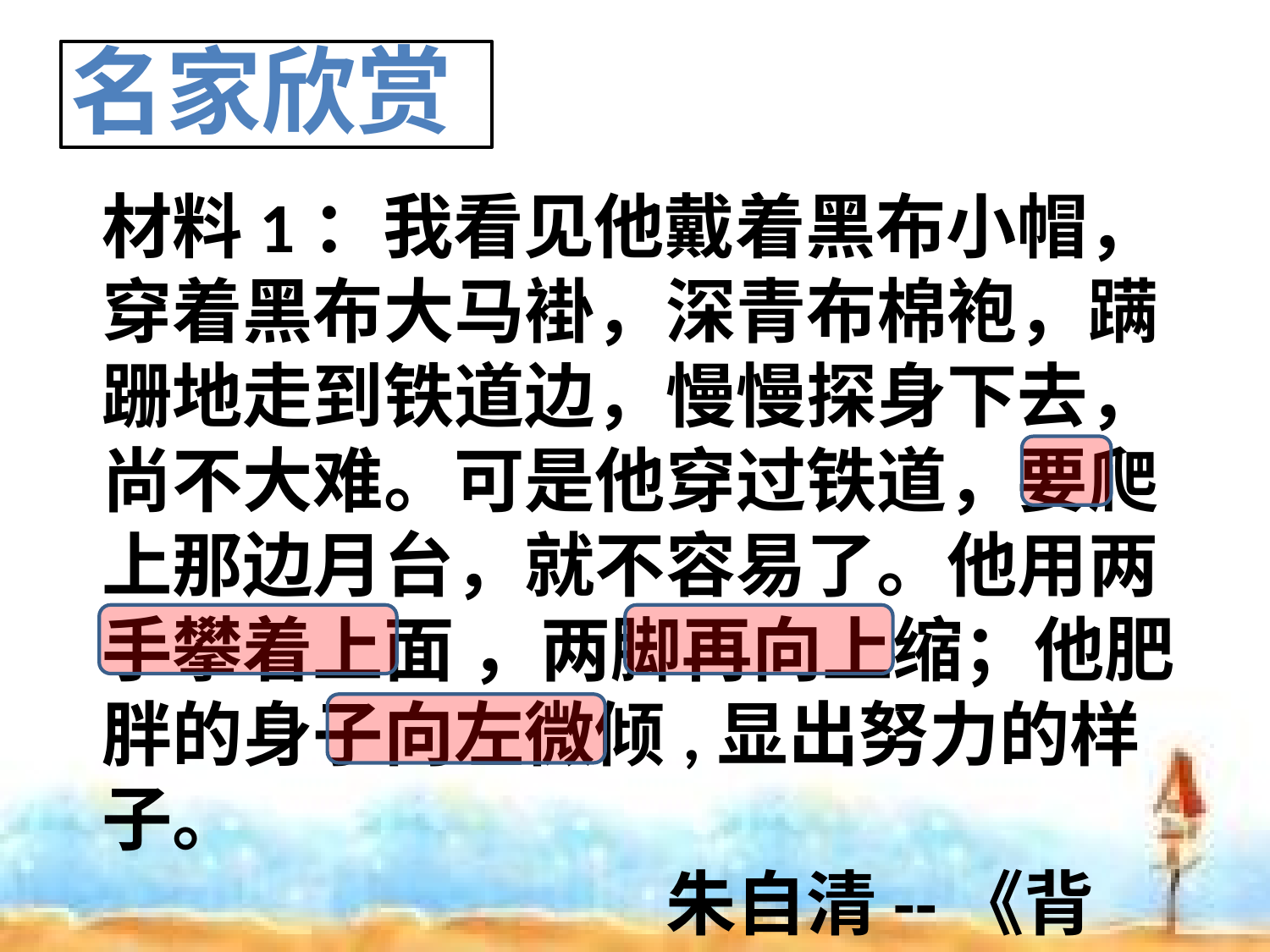

名家欣赏

材料1：我看见他戴着黑布小帽，穿着黑布大马褂，深青布棉袍，蹒跚地走到铁道边，慢慢探身下去，尚不大难。可是他穿过铁道，要爬上那边月台，就不容易了。他用两手攀着上面 ，两脚再向上缩；他肥胖的身子向左微倾,显出努力的样子。
                                  朱自清--《背影》